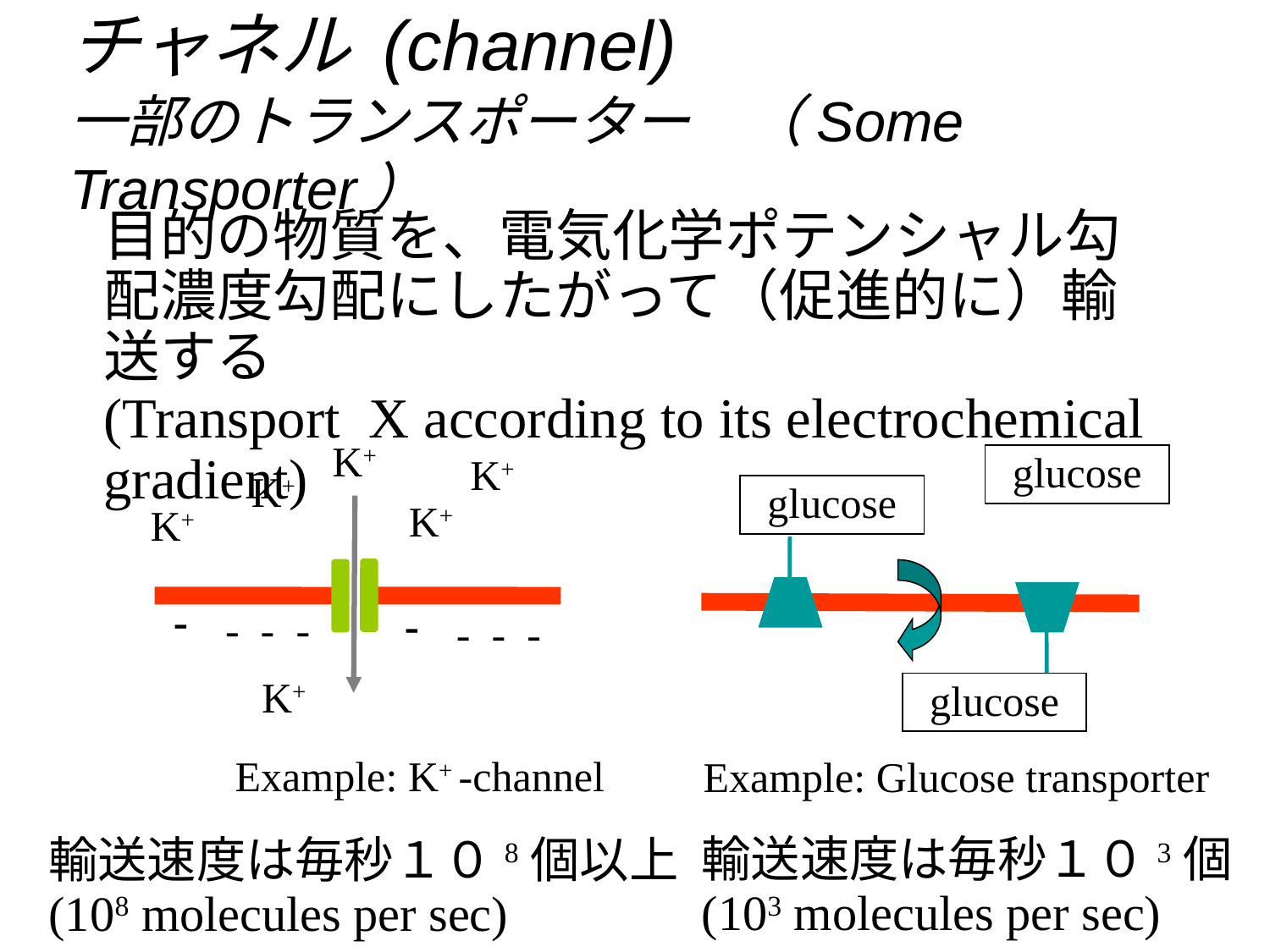

# チャネル (channel) 一部のトランスポーター　（Some Transporter）
目的の物質を、電気化学ポテンシャル勾配濃度勾配にしたがって（促進的に）輸送する
(Transport  X according to its electrochemical gradient)
K+
glucose
K+
K+
glucose

K+

K+

glucose

  -  -  -
  -  -  -
K+
Example: K+ -channel
Example: Glucose transporter
輸送速度は毎秒１０3個
(103 molecules per sec)

輸送速度は毎秒１０8個以上
(108 molecules per sec)